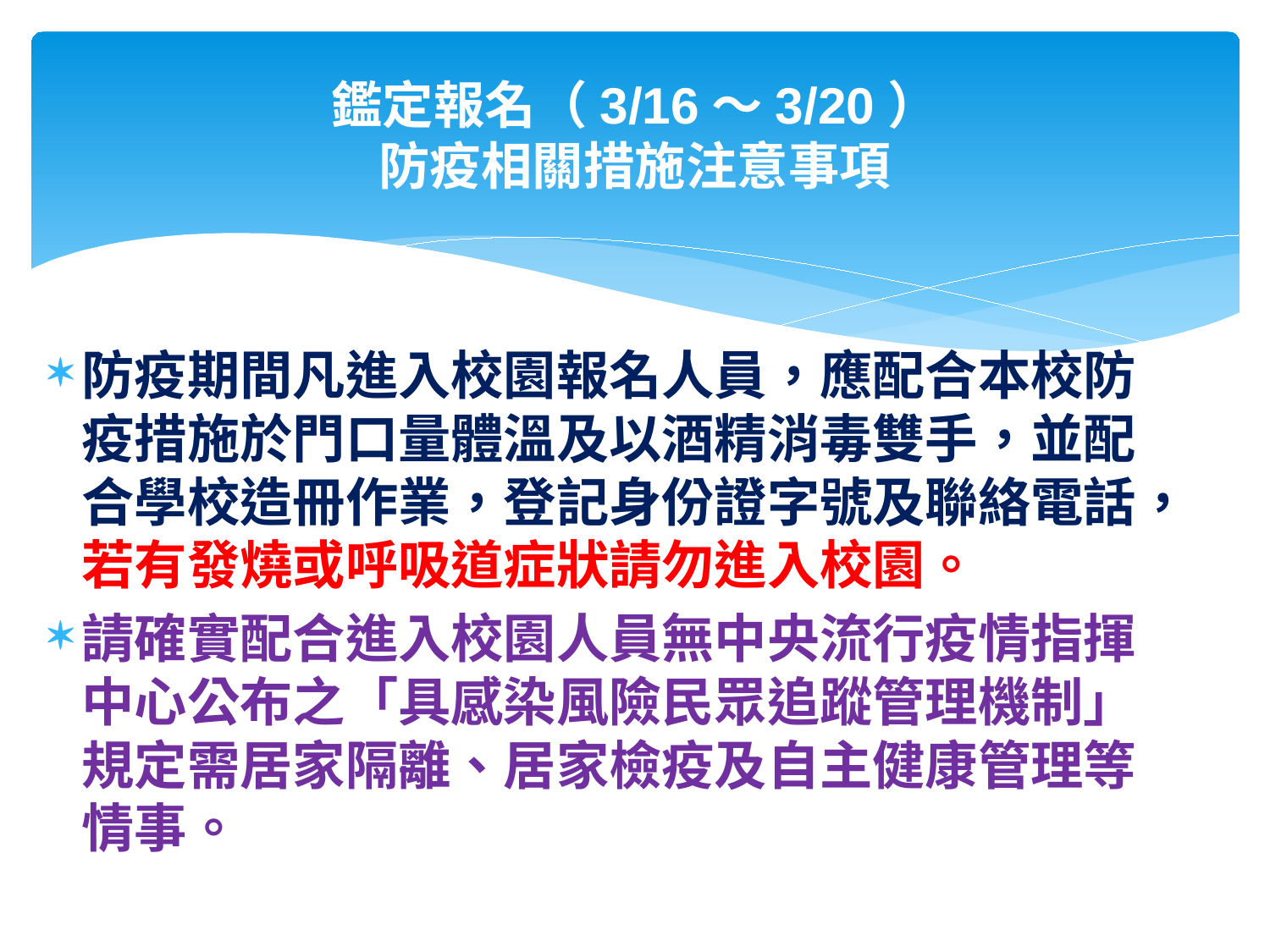

# 鑑定報名（3/16～3/20） 防疫相關措施注意事項
防疫期間凡進入校園報名人員，應配合本校防疫措施於門口量體溫及以酒精消毒雙手，並配合學校造冊作業，登記身份證字號及聯絡電話，若有發燒或呼吸道症狀請勿進入校園。
請確實配合進入校園人員無中央流行疫情指揮中心公布之「具感染風險民眾追蹤管理機制」規定需居家隔離、居家檢疫及自主健康管理等情事。